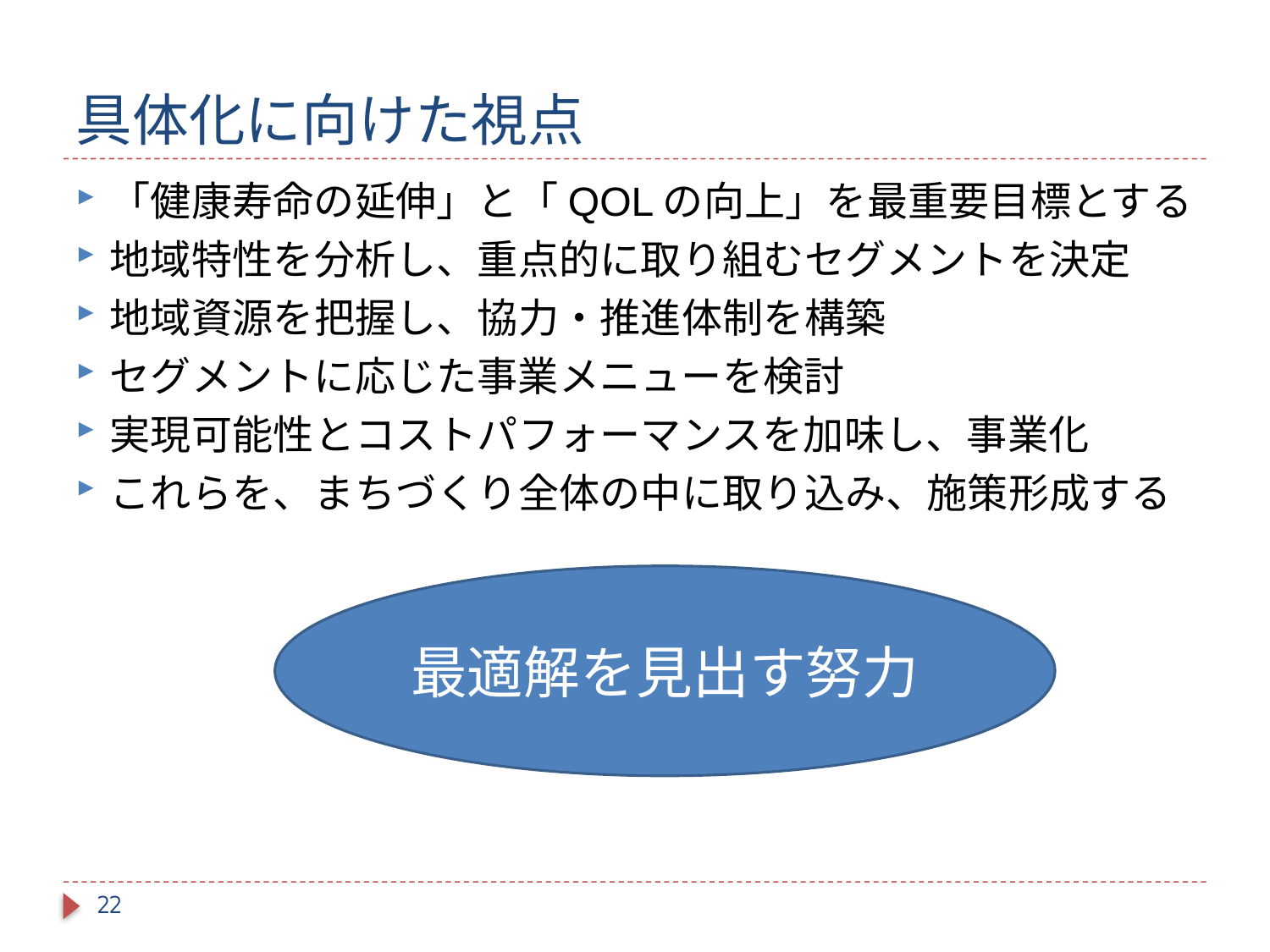

# 具体化に向けた視点
「健康寿命の延伸」と「QOLの向上」を最重要目標とする
地域特性を分析し、重点的に取り組むセグメントを決定
地域資源を把握し、協力・推進体制を構築
セグメントに応じた事業メニューを検討
実現可能性とコストパフォーマンスを加味し、事業化
これらを、まちづくり全体の中に取り込み、施策形成する

最適解を見出す努力
22